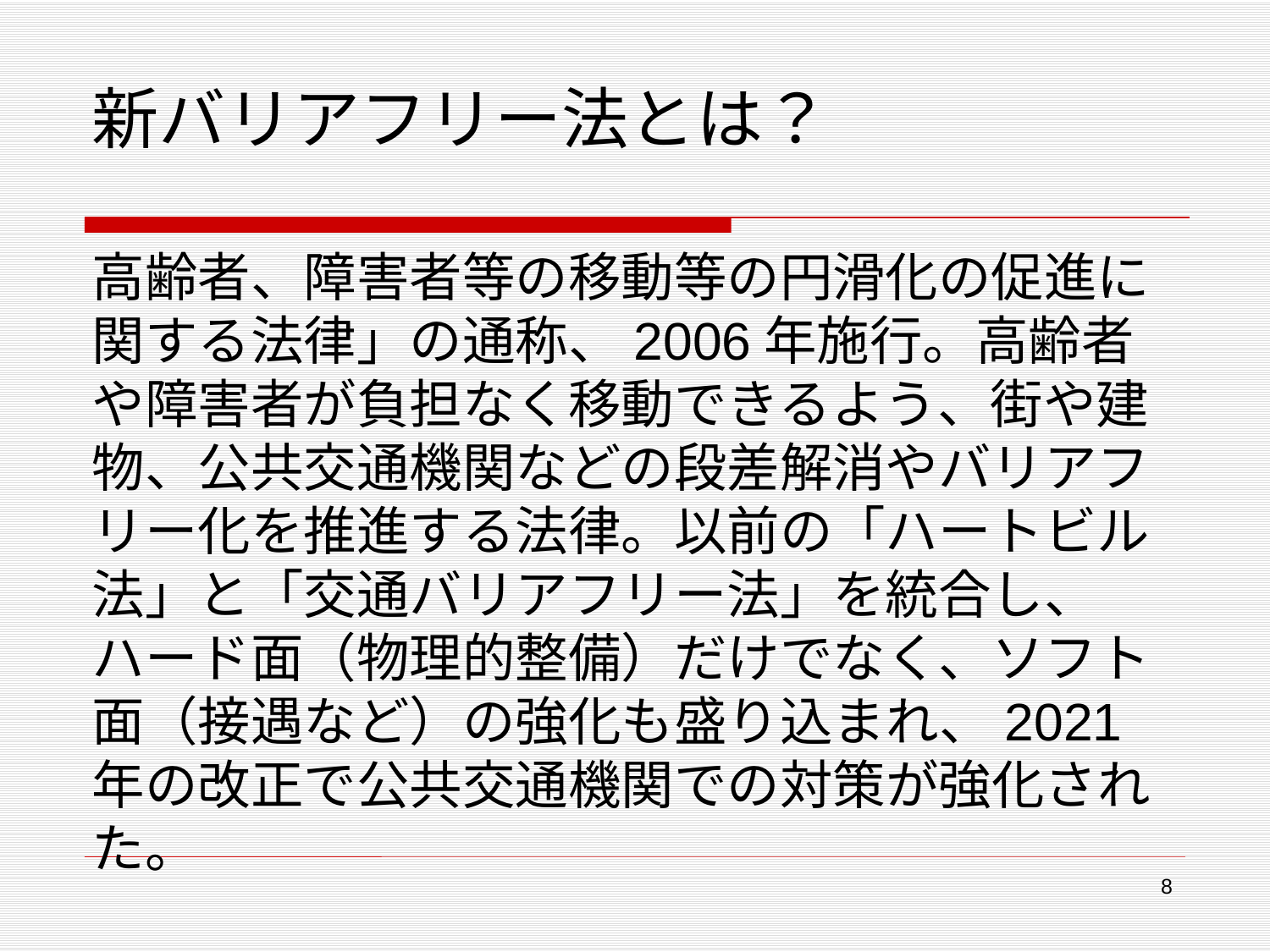

# 新バリアフリー法とは？
高齢者、障害者等の移動等の円滑化の促進に関する法律」の通称、2006年施行。高齢者や障害者が負担なく移動できるよう、街や建物、公共交通機関などの段差解消やバリアフリー化を推進する法律。以前の「ハートビル法」と「交通バリアフリー法」を統合し、ハード面（物理的整備）だけでなく、ソフト面（接遇など）の強化も盛り込まれ、2021年の改正で公共交通機関での対策が強化された。﻿
8